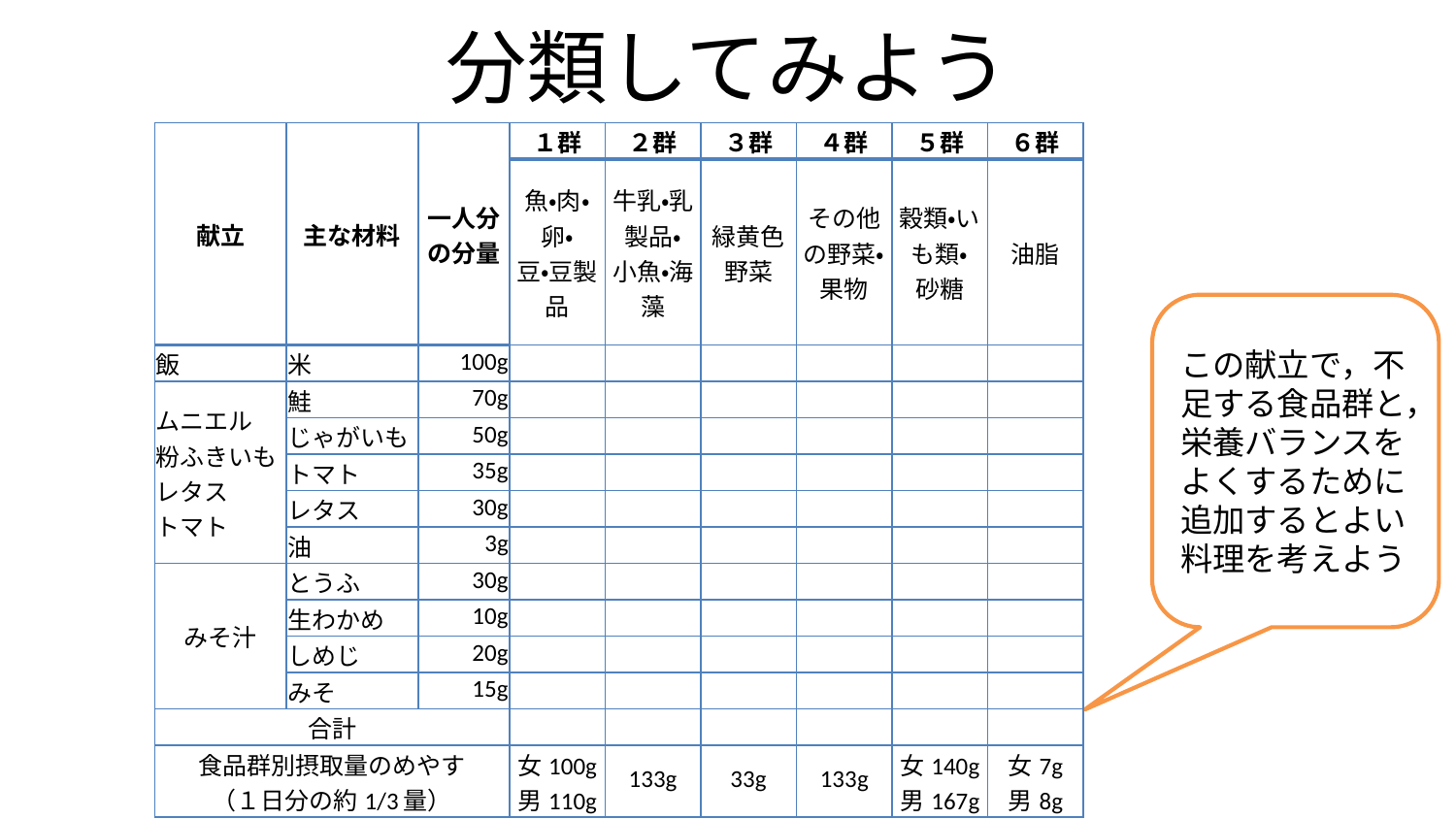

# 分類してみよう
| 献立 | 主な材料 | 一人分 の分量 | １群 | ２群 | ３群 | ４群 | ５群 | ６群 |
| --- | --- | --- | --- | --- | --- | --- | --- | --- |
|  |  |  | 魚・肉・卵・ 豆・豆製品 | 牛乳・乳製品・ 小魚・海藻 | 緑黄色野菜 | その他の野菜・ 果物 | 穀類・いも類・ 砂糖 | 油脂 |
| 飯 | 米 | 100g |  |  |  |  |  |  |
| ムニエル 粉ふきいも レタス トマト | 鮭 | 70g |  |  |  |  |  |  |
|  | じゃがいも | 50g |  |  |  |  |  |  |
|  | トマト | 35g |  |  |  |  |  |  |
|  | レタス | 30g |  |  |  |  |  |  |
|  | 油 | 3g |  |  |  |  |  |  |
| みそ汁 | とうふ | 30g |  |  |  |  |  |  |
|  | 生わかめ | 10g |  |  |  |  |  |  |
|  | しめじ | 20g |  |  |  |  |  |  |
|  | みそ | 15g |  |  |  |  |  |  |
| 合計 |  |  |  |  |  |  |  |  |
| 食品群別摂取量のめやす （１日分の約1/3量） |  |  | 女100g 男110g | 133g | 33g | 133g | 女140g 男167g | 女7g 男8g |
この献立で，不足する食品群と，栄養バランスをよくするために追加するとよい料理を考えよう